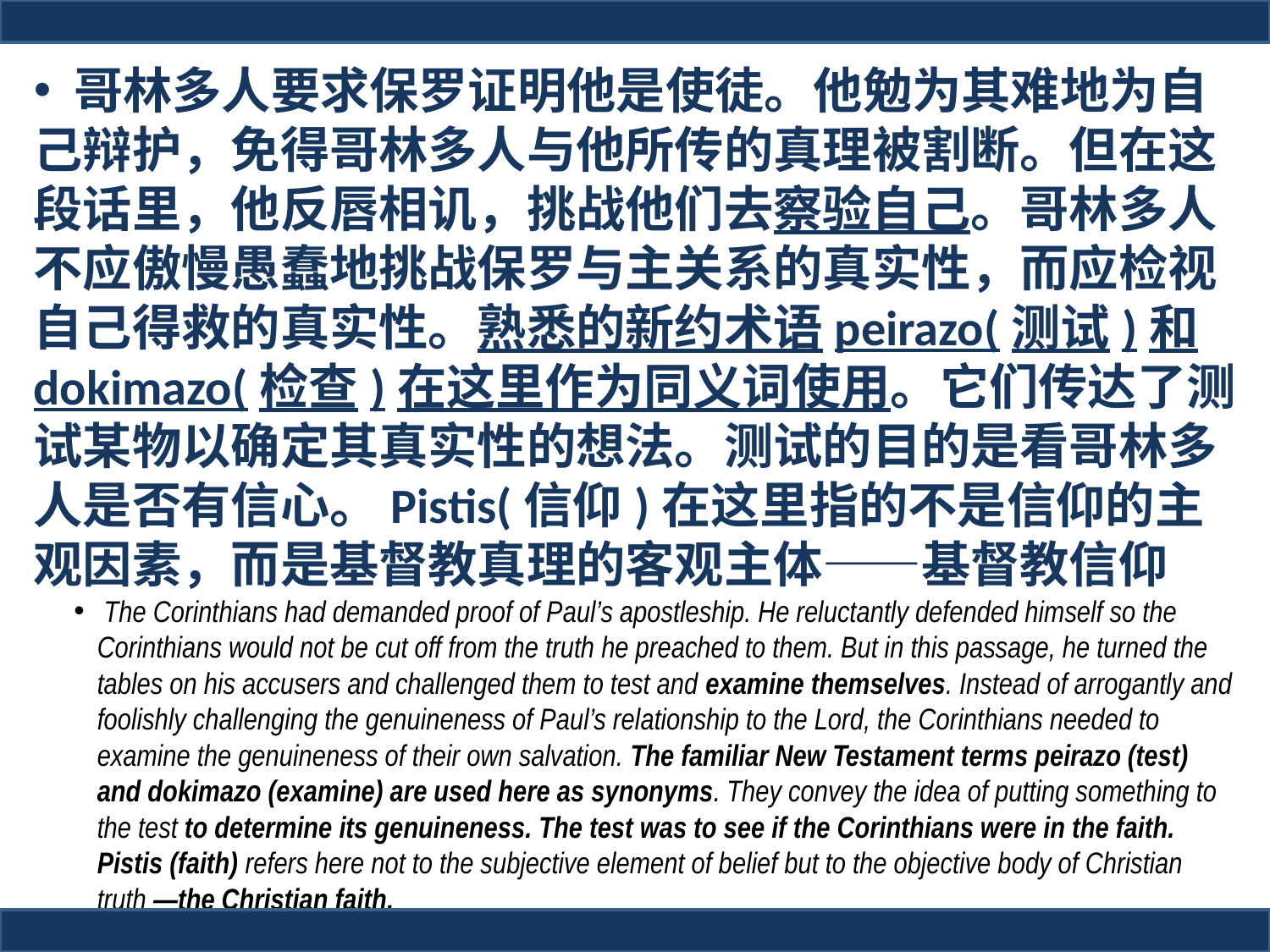

哥林多人要求保罗证明他是使徒。他勉为其难地为自己辩护，免得哥林多人与他所传的真理被割断。但在这段话里，他反唇相讥，挑战他们去察验自己。哥林多人不应傲慢愚蠢地挑战保罗与主关系的真实性，而应检视自己得救的真实性。熟悉的新约术语peirazo(测试)和dokimazo(检查)在这里作为同义词使用。它们传达了测试某物以确定其真实性的想法。测试的目的是看哥林多人是否有信心。Pistis(信仰)在这里指的不是信仰的主观因素，而是基督教真理的客观主体——基督教信仰
 The Corinthians had demanded proof of Paul’s apostleship. He reluctantly defended himself so the Corinthians would not be cut off from the truth he preached to them. But in this passage, he turned the tables on his accusers and challenged them to test and examine themselves. Instead of arrogantly and foolishly challenging the genuineness of Paul’s relationship to the Lord, the Corinthians needed to examine the genuineness of their own salvation. The familiar New Testament terms peirazo (test) and dokimazo (examine) are used here as synonyms. They convey the idea of putting something to the test to determine its genuineness. The test was to see if the Corinthians were in the faith. Pistis (faith) refers here not to the subjective element of belief but to the objective body of Christian truth —the Christian faith.
.